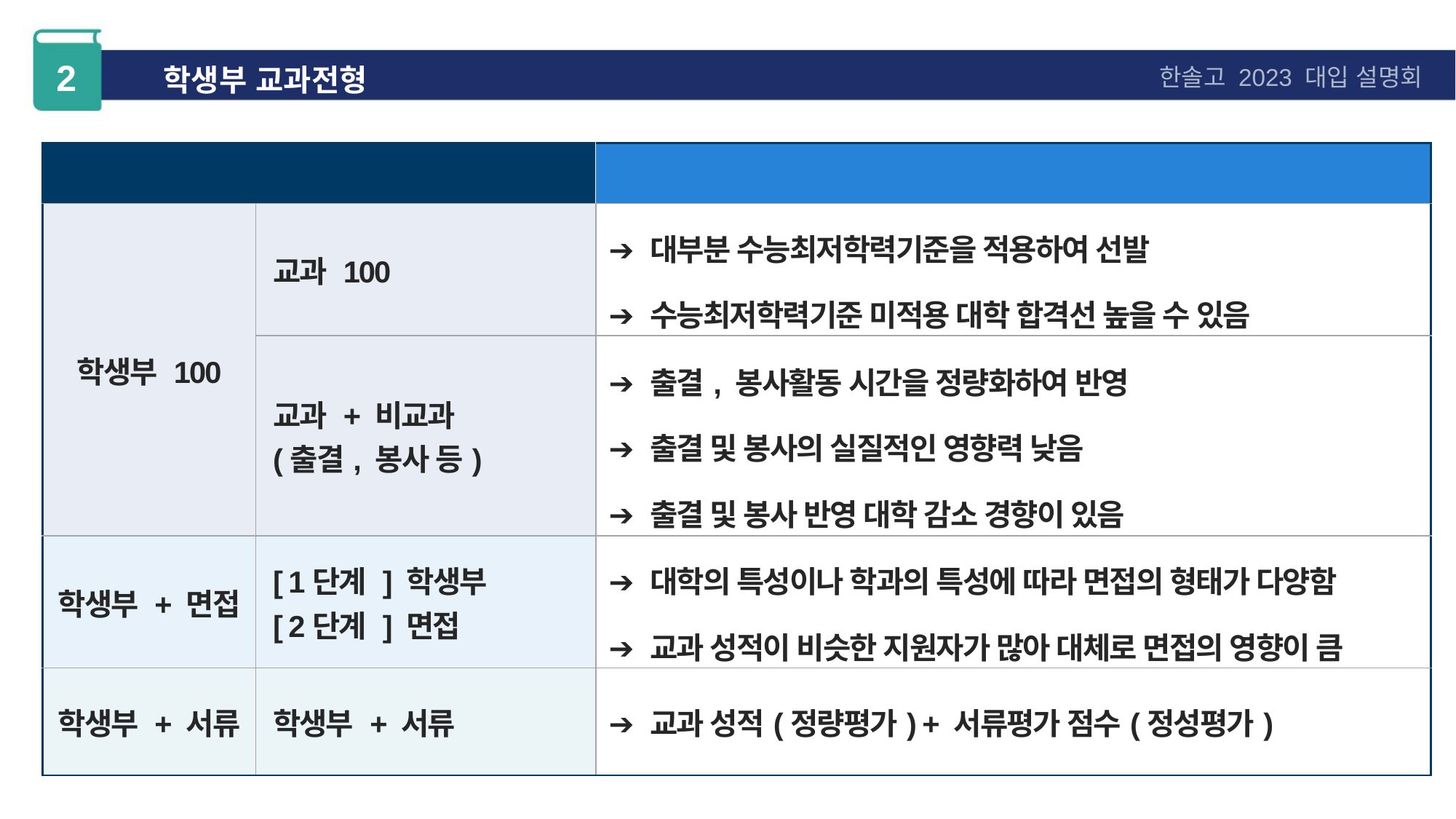

2
학생부 교과전형
한솔고 2023 대입 설명회
| 전형분류 |  | 특징 |
| --- | --- | --- |
| 학생부 100 | 교과 100 | ➔ 대부분 수능최저학력기준을 적용하여 선발 ➔ 수능최저학력기준 미적용 대학 합격선 높을 수 있음 |
|  | 교과 + 비교과 (출결, 봉사 등) | ➔ 출결, 봉사활동 시간을 정량화하여 반영 ➔ 출결 및 봉사의 실질적인 영향력 낮음 ➔ 출결 및 봉사 반영 대학 감소 경향이 있음 |
| 학생부 + 면접 | [ 1단계 ] 학생부 [ 2단계 ] 면접 | ➔ 대학의 특성이나 학과의 특성에 따라 면접의 형태가 다양함 ➔ 교과 성적이 비슷한 지원자가 많아 대체로 면접의 영향이 큼 |
| 학생부 + 서류 | 학생부 + 서류 | ➔ 교과 성적(정량평가) + 서류평가 점수(정성평가) |